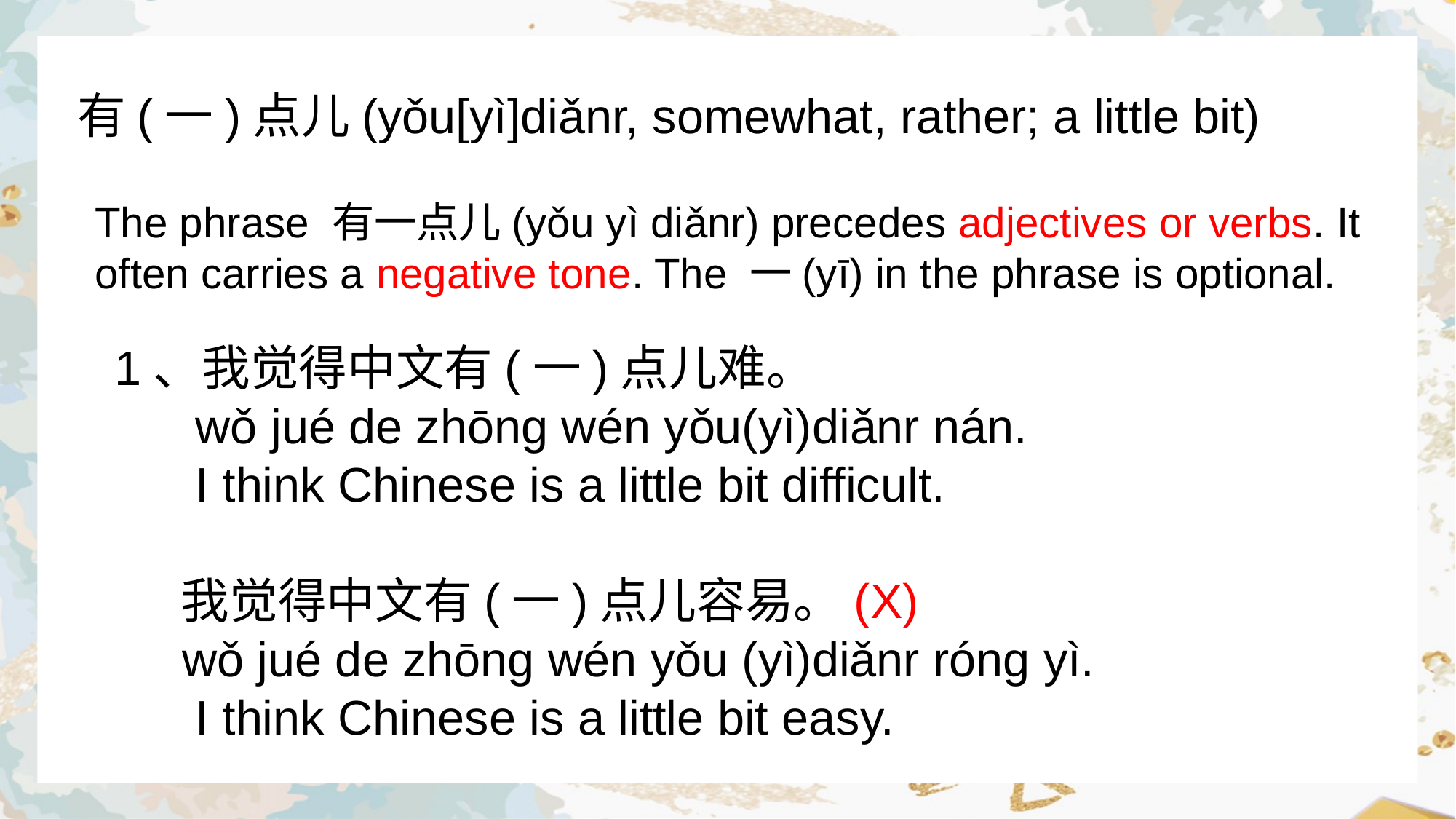

有(一)点儿(yǒu[yì]diǎnr, somewhat, rather; a little bit)
The phrase 有一点儿(yǒu yì diǎnr) precedes adjectives or verbs. It often carries a negative tone. The 一(yī) in the phrase is optional.
1、我觉得中文有(一)点儿难。
      wǒ jué de zhōng wén yǒu(yì)diǎnr nán.
      I think Chinese is a little bit difficult.

     我觉得中文有(一)点儿容易。(X)
     wǒ jué de zhōng wén yǒu (yì)diǎnr róng yì.
      I think Chinese is a little bit easy.